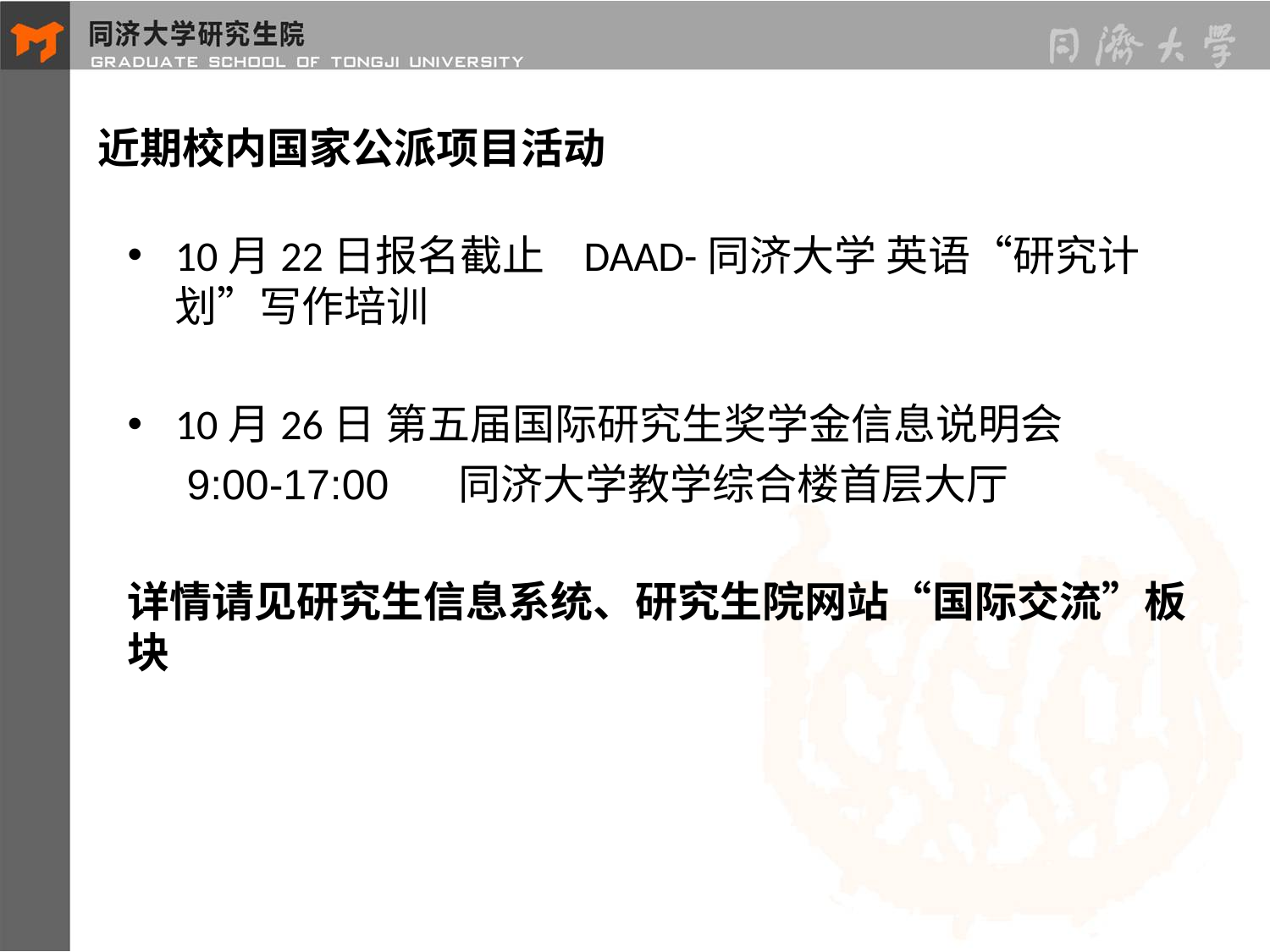

# 近期校内国家公派项目活动
10月22日报名截止   DAAD-同济大学 英语“研究计划”写作培训

10月26日 第五届国际研究生奖学金信息说明会
     9:00-17:00     同济大学教学综合楼首层大厅

详情请见研究生信息系统、研究生院网站“国际交流”板块
37